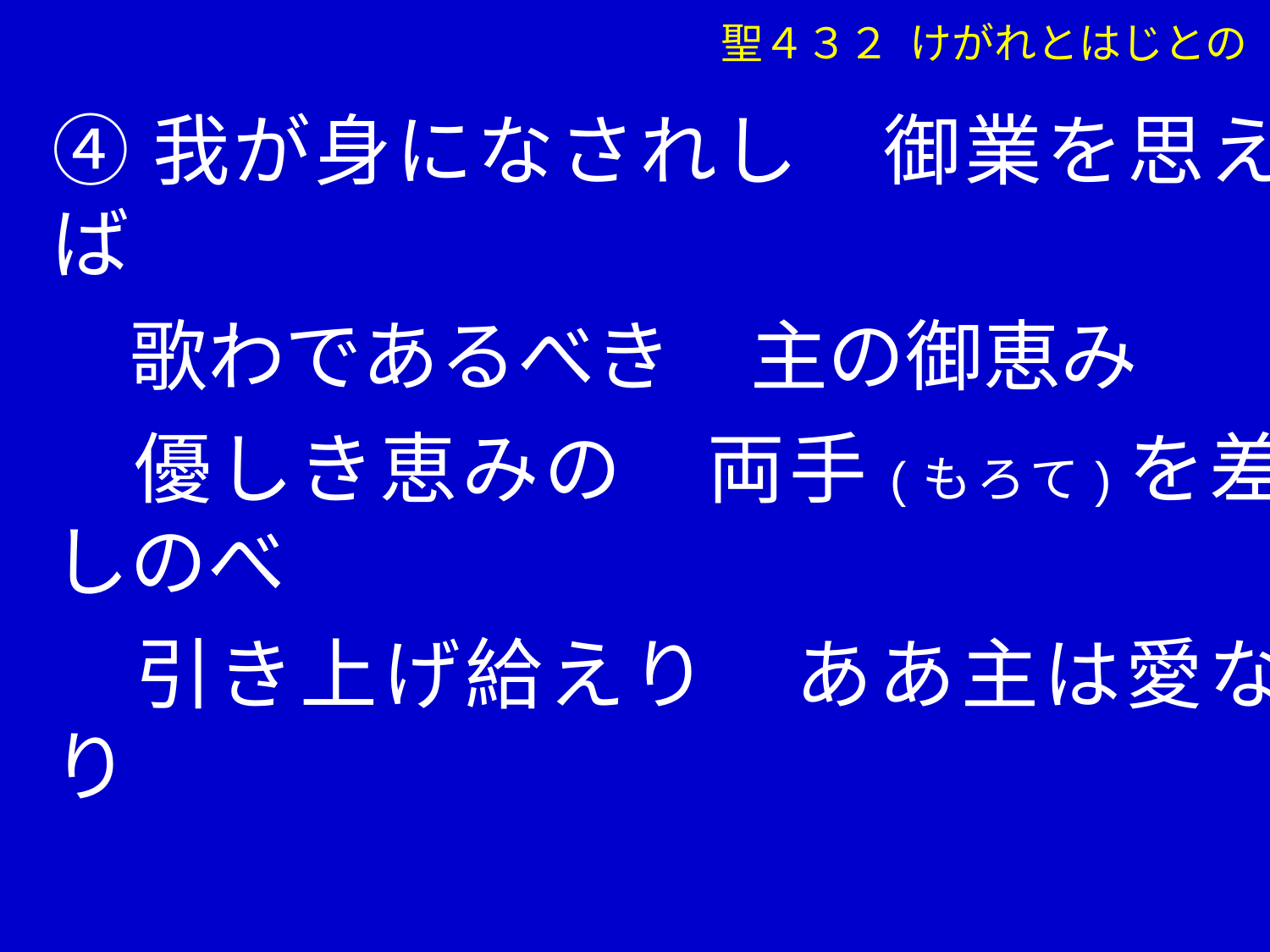

④我が身になされし　御業を思えば
　歌わであるべき　主の御恵み
　優しき恵みの　両手(もろて)を差しのべ
　引き上げ給えり　ああ主は愛なり

聖４３２  けがれとはじとの